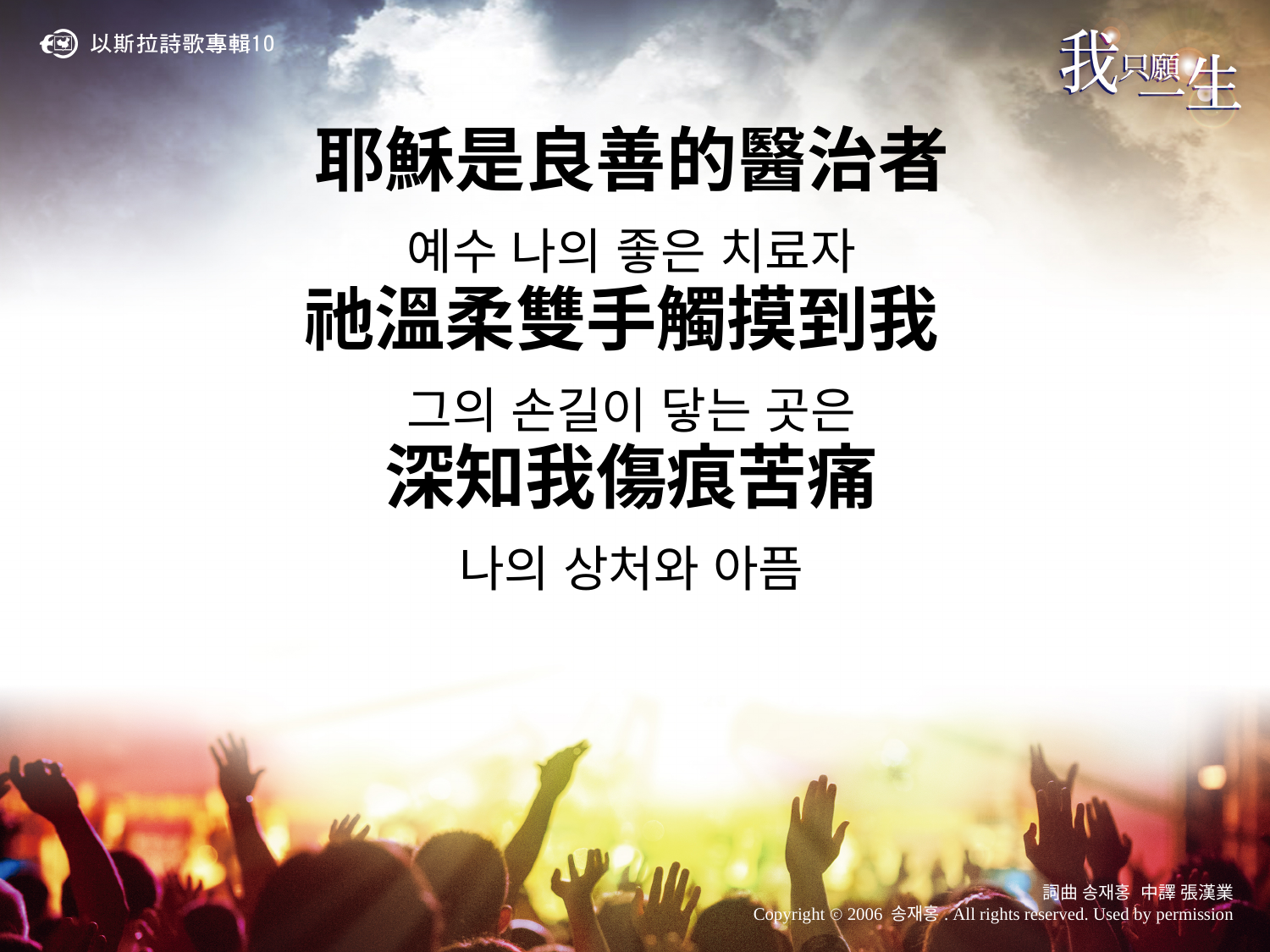

耶穌是良善的醫治者
예수 나의 좋은 치료자
祂溫柔雙手觸摸到我
그의 손길이 닿는 곳은
深知我傷痕苦痛
나의 상처와 아픔
詞曲 송재홍  中譯 張漢業
Copyright ⓒ 2006 송재홍. All rights reserved. Used by permission